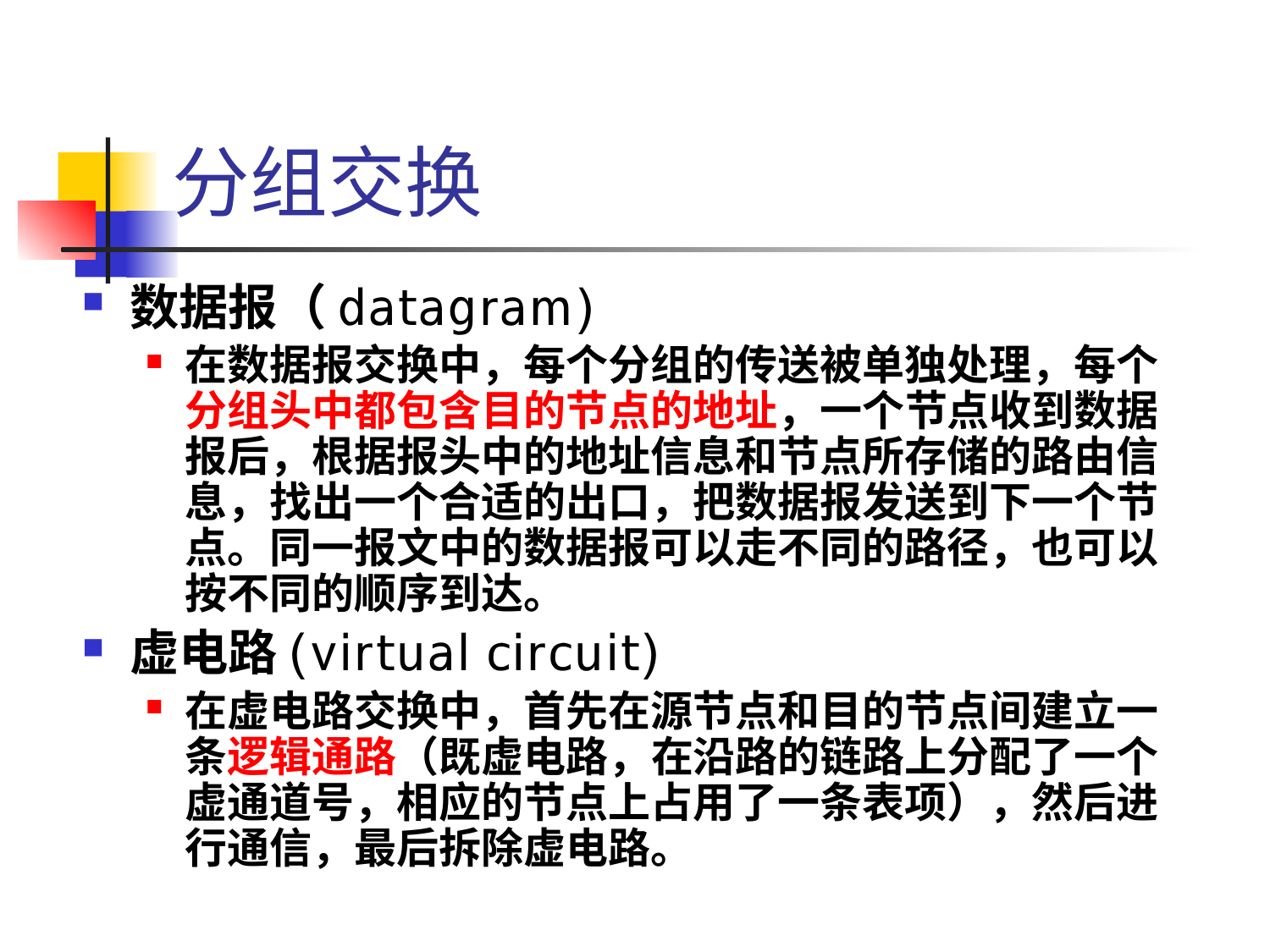

# 分组交换
数据报（datagram)
在数据报交换中，每个分组的传送被单独处理，每个分组头中都包含目的节点的地址，一个节点收到数据报后，根据报头中的地址信息和节点所存储的路由信息，找出一个合适的出口，把数据报发送到下一个节点。同一报文中的数据报可以走不同的路径，也可以按不同的顺序到达。
虚电路(virtual circuit)
在虚电路交换中，首先在源节点和目的节点间建立一条逻辑通路（既虚电路，在沿路的链路上分配了一个虚通道号，相应的节点上占用了一条表项），然后进行通信，最后拆除虚电路。